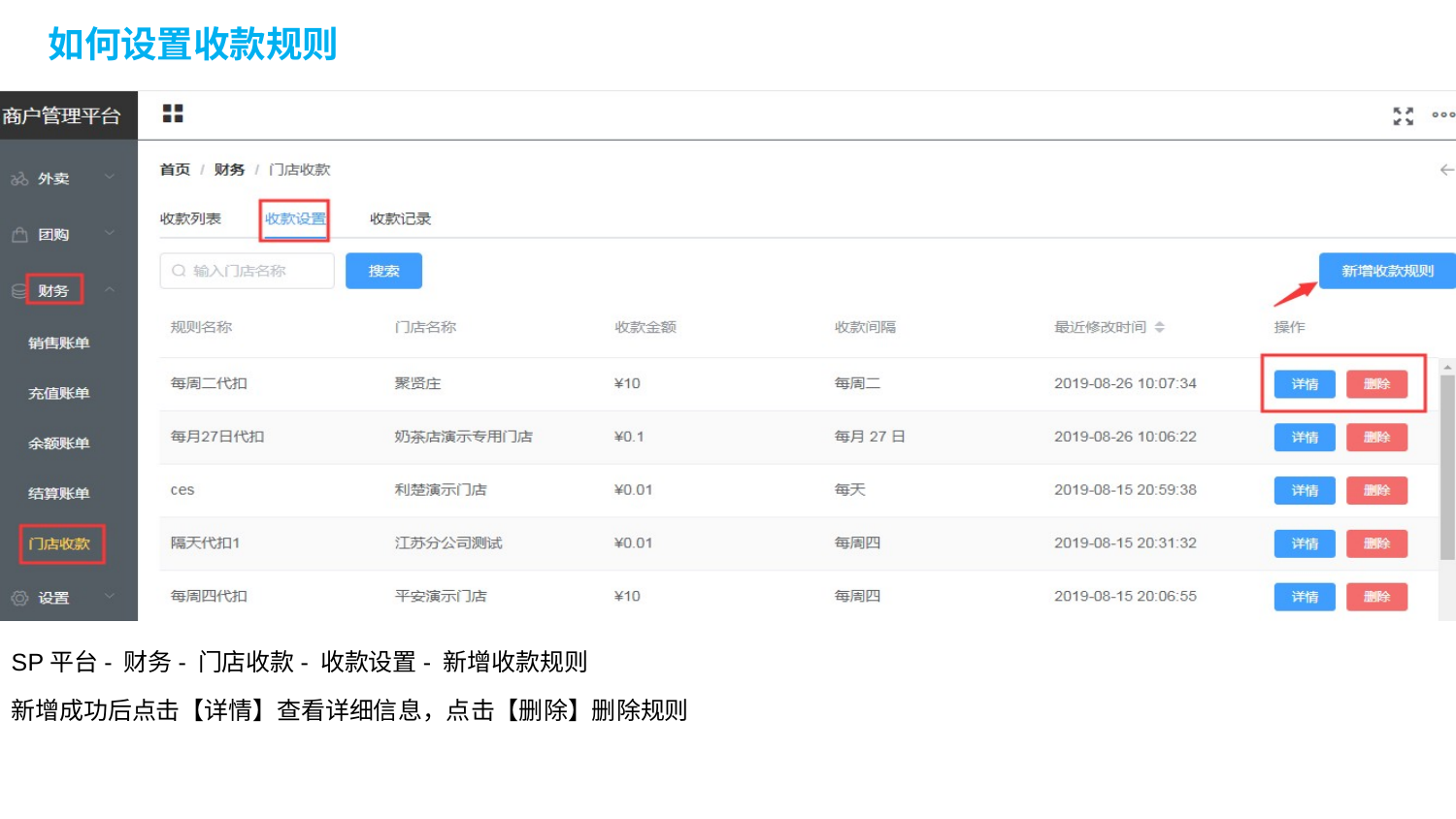

# 如何设置收款规则

SP平台-财务-门店收款-收款设置-新增收款规则
新增成功后点击【详情】查看详细信息，点击【删除】删除规则